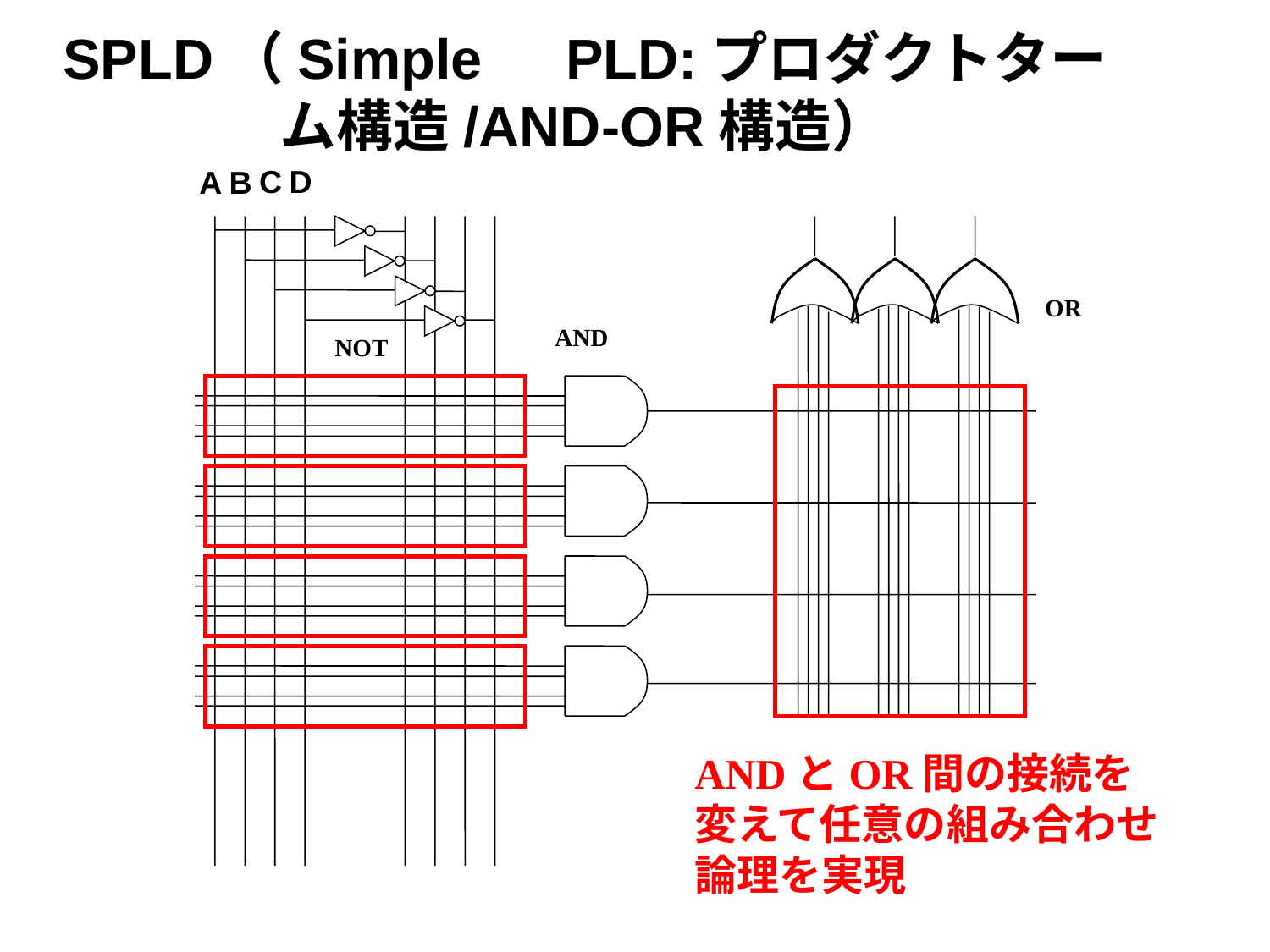

# SPLD（Simple　PLD:プロダクトターム構造/AND-OR構造）
C
D
A
B

OR

AND
NOT

ANDとOR間の接続を
変えて任意の組み合わせ
論理を実現